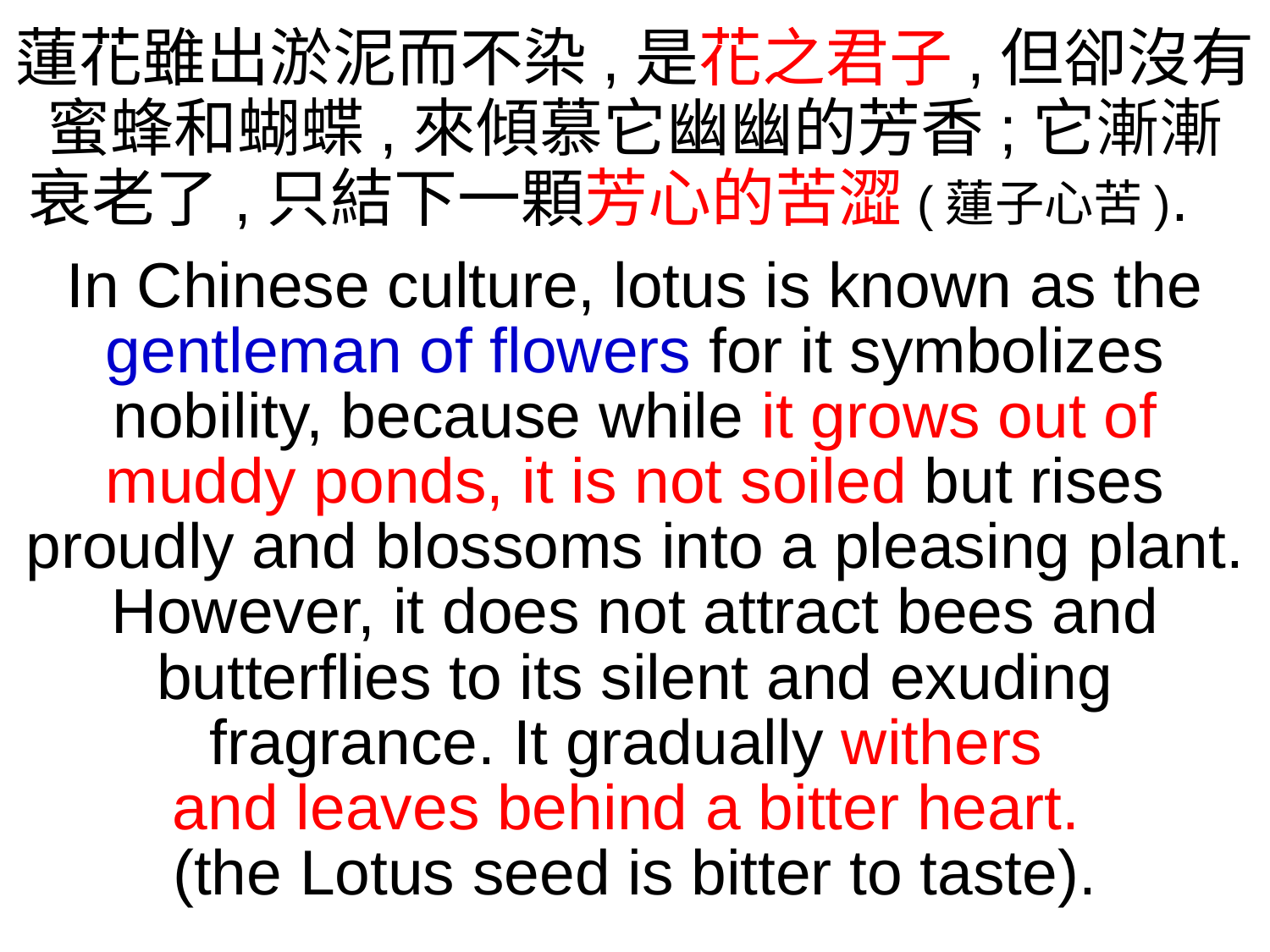

蓮花雖出淤泥而不染,是花之君子,但卻沒有
蜜蜂和蝴蝶,來傾慕它幽幽的芳香;它漸漸
衰老了,只結下一顆芳心的苦澀(蓮子心苦).
In Chinese culture, lotus is known as the gentleman of flowers for it symbolizes nobility, because while it grows out of muddy ponds, it is not soiled but rises proudly and blossoms into a pleasing plant. However, it does not attract bees and butterflies to its silent and exuding fragrance. It gradually withers
and leaves behind a bitter heart.
(the Lotus seed is bitter to taste).